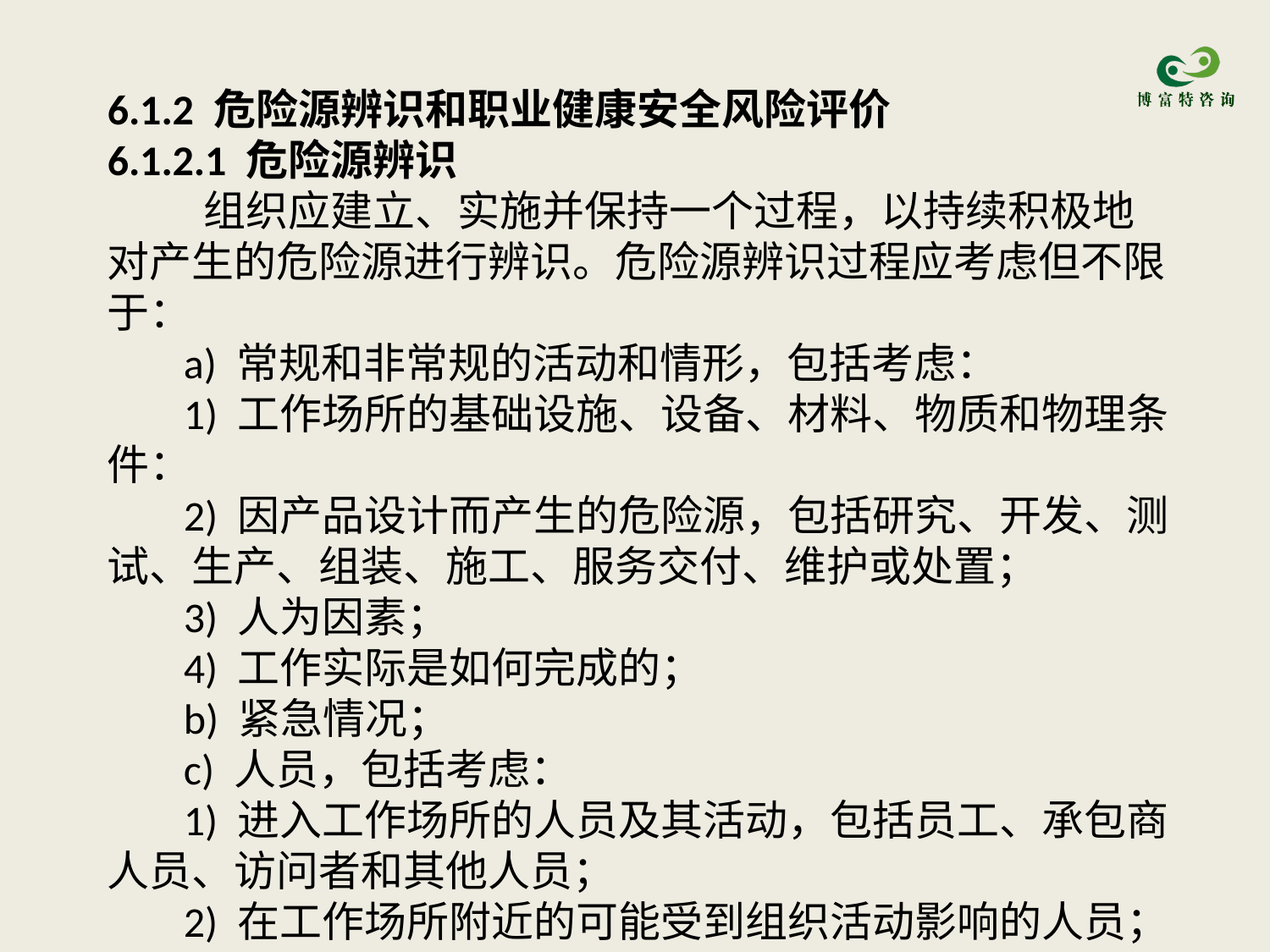

6.1.2 危险源辨识和职业健康安全风险评价
6.1.2.1 危险源辨识
         组织应建立、实施并保持一个过程，以持续积极地对产生的危险源进行辨识。危险源辨识过程应考虑但不限于：
        a) 常规和非常规的活动和情形，包括考虑：
        1) 工作场所的基础设施、设备、材料、物质和物理条件：
        2) 因产品设计而产生的危险源，包括研究、开发、测试、生产、组装、施工、服务交付、维护或处置；
        3) 人为因素；
        4) 工作实际是如何完成的；
        b) 紧急情况；
        c) 人员，包括考虑：
        1) 进入工作场所的人员及其活动，包括员工、承包商人员、访问者和其他人员；
        2) 在工作场所附近的可能受到组织活动影响的人员；